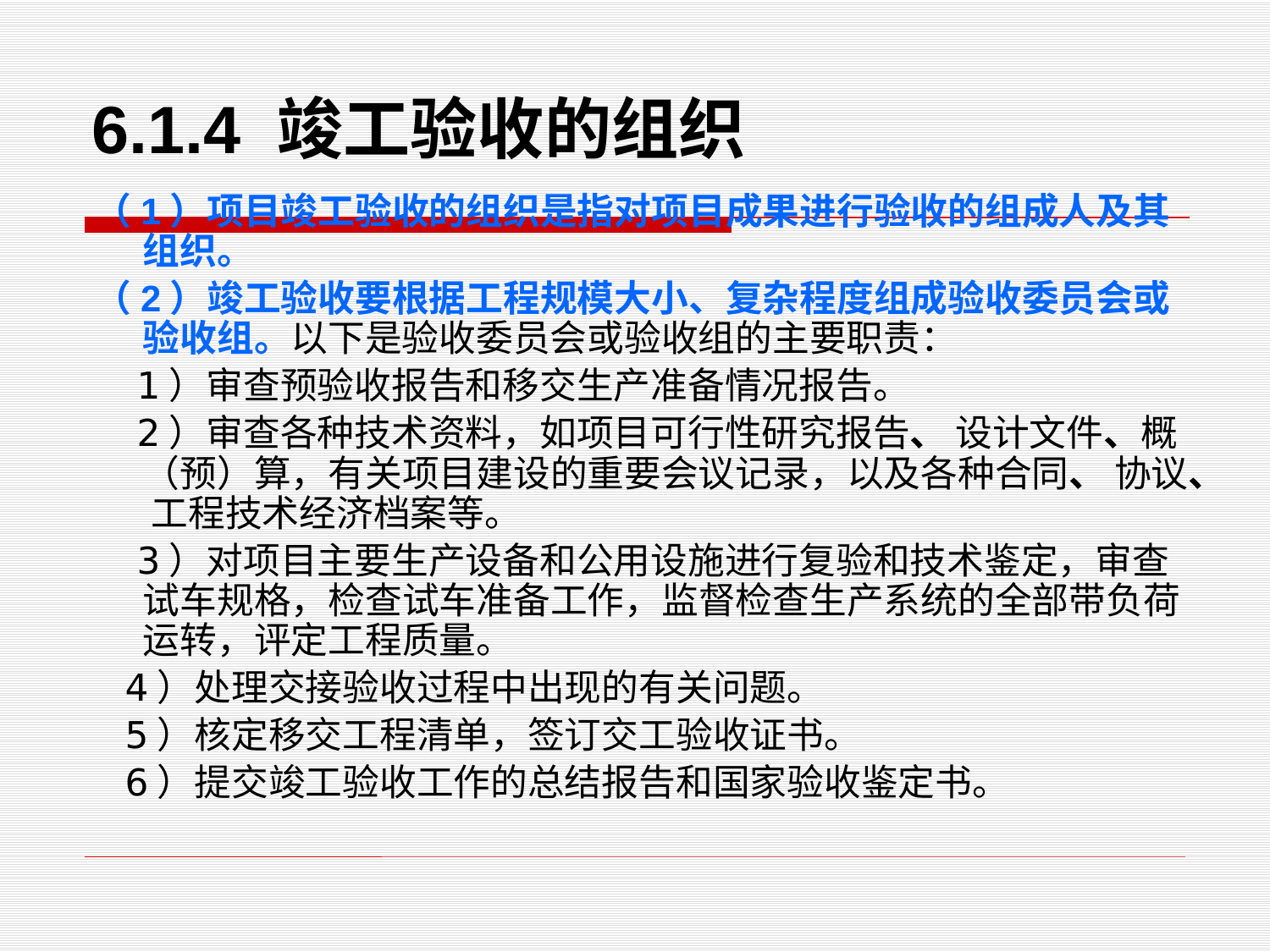

# 6.1.4 竣工验收的组织
 （1）项目竣工验收的组织是指对项目成果进行验收的组成人及其组织。
 （2）竣工验收要根据工程规模大小、复杂程度组成验收委员会或验收组。以下是验收委员会或验收组的主要职责：
     1）审查预验收报告和移交生产准备情况报告。
     2）审查各种技术资料，如项目可行性研究报告、 设计文件、概（预）算，有关项目建设的重要会议记录，以及各种合同、 协议、 工程技术经济档案等。
     3）对项目主要生产设备和公用设施进行复验和技术鉴定，审查试车规格，检查试车准备工作，监督检查生产系统的全部带负荷运转，评定工程质量。
    4）处理交接验收过程中出现的有关问题。
    5）核定移交工程清单，签订交工验收证书。
    6）提交竣工验收工作的总结报告和国家验收鉴定书。